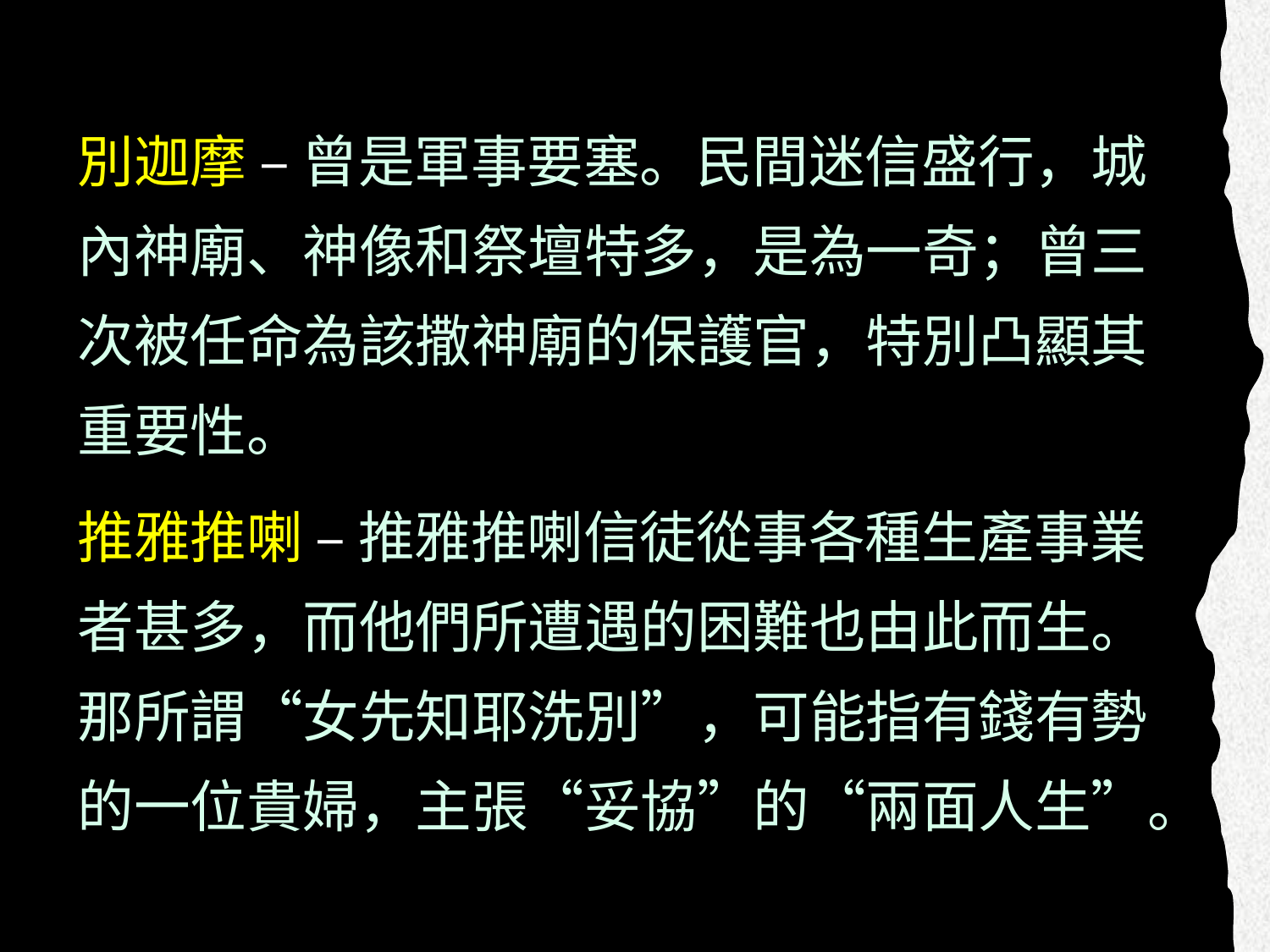

別迦摩 – 曾是軍事要塞。民間迷信盛行，城內神廟、神像和祭壇特多，是為一奇；曾三次被任命為該撒神廟的保護官，特別凸顯其重要性。
推雅推喇 – 推雅推喇信徒從事各種生產事業者甚多，而他們所遭遇的困難也由此而生。那所謂“女先知耶洗別”，可能指有錢有勢的一位貴婦，主張“妥協”的“兩面人生”。